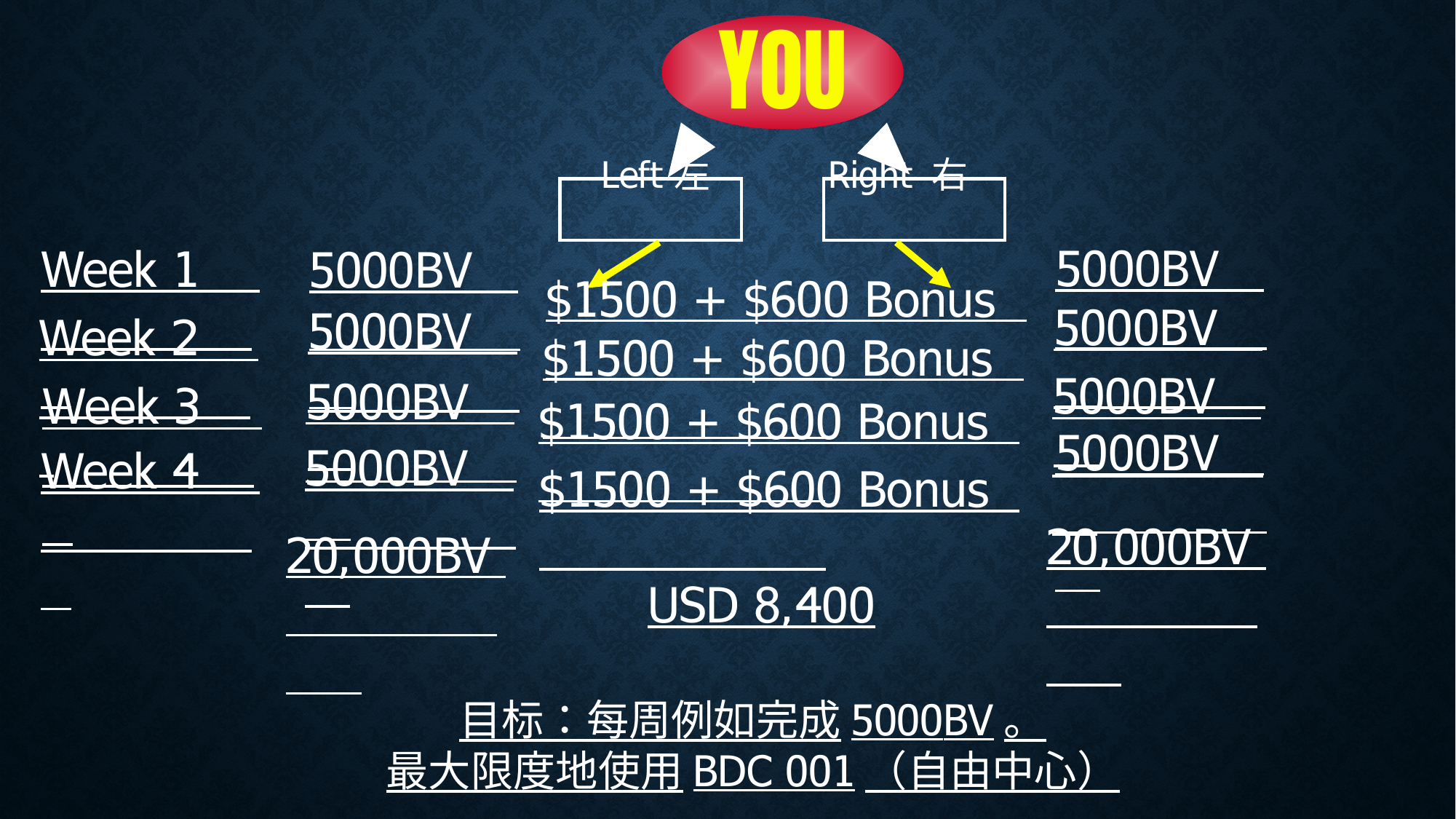

YOU

Left 左             Right 右

5000BV
Week 1
5000BV
$1500 + $600 Bonus
5000BV
$1500 + $600 Bonus
5000BV
Week 2
$1500 + $600 Bonus
5000BV
5000BV
Week 3
5000BV
$1500 + $600 Bonus
5000BV
Week 4
USD 8,400
20,000BV
20,000BV
目标：每周例如完成5000BV。
最大限度地使用BDC 001（自由中心）